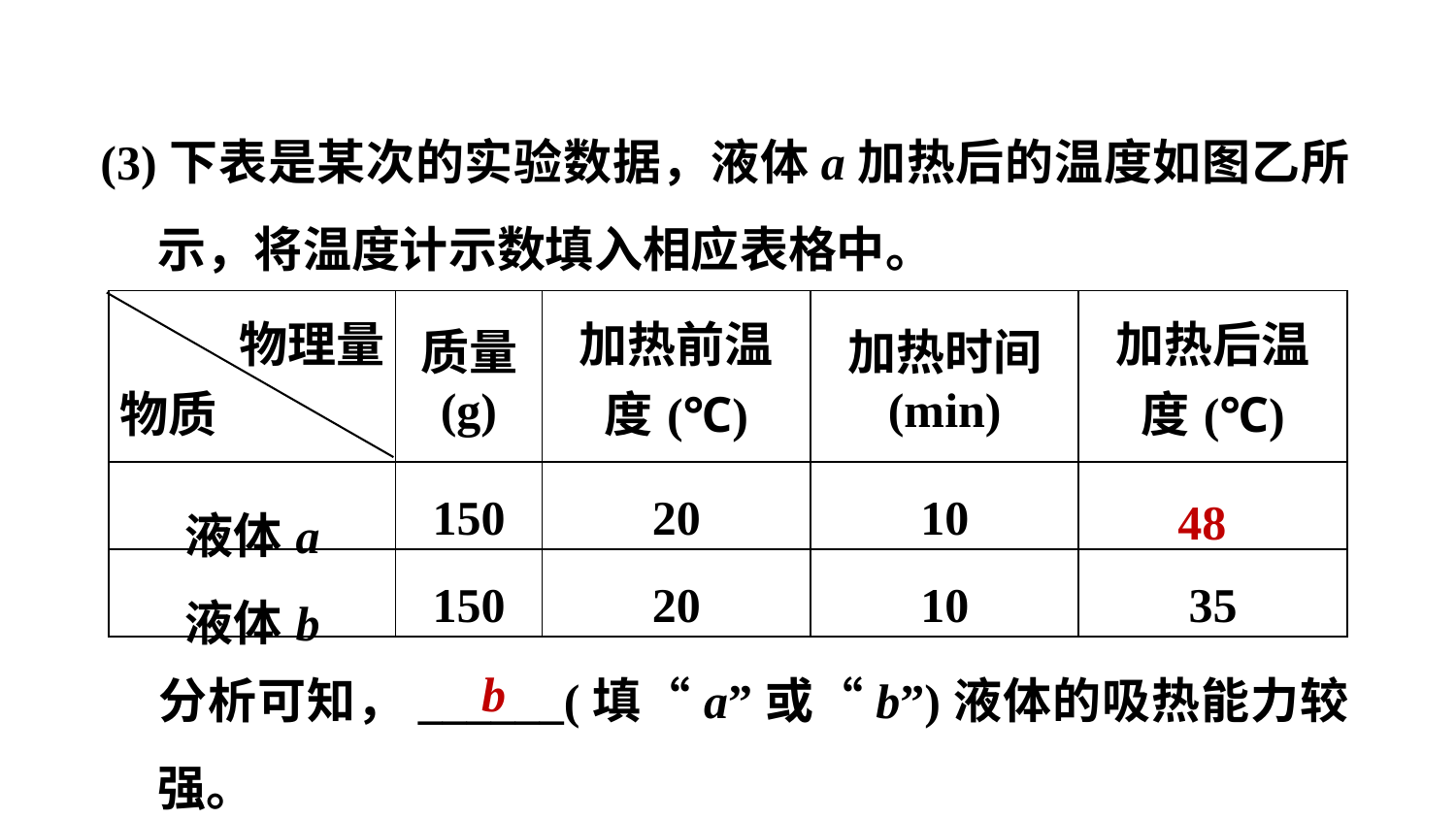

(3)下表是某次的实验数据，液体a加热后的温度如图乙所示，将温度计示数填入相应表格中。

	分析可知，______(填“a”或“b”)液体的吸热能力较强。
| 物理量 物质 | 质量 (g) | 加热前温 度(℃) | 加热时间 (min) | 加热后温 度(℃) |
| --- | --- | --- | --- | --- |
| 液体a | 150 | 20 | 10 |  |
| 液体b | 150 | 20 | 10 | 35 |
48
b